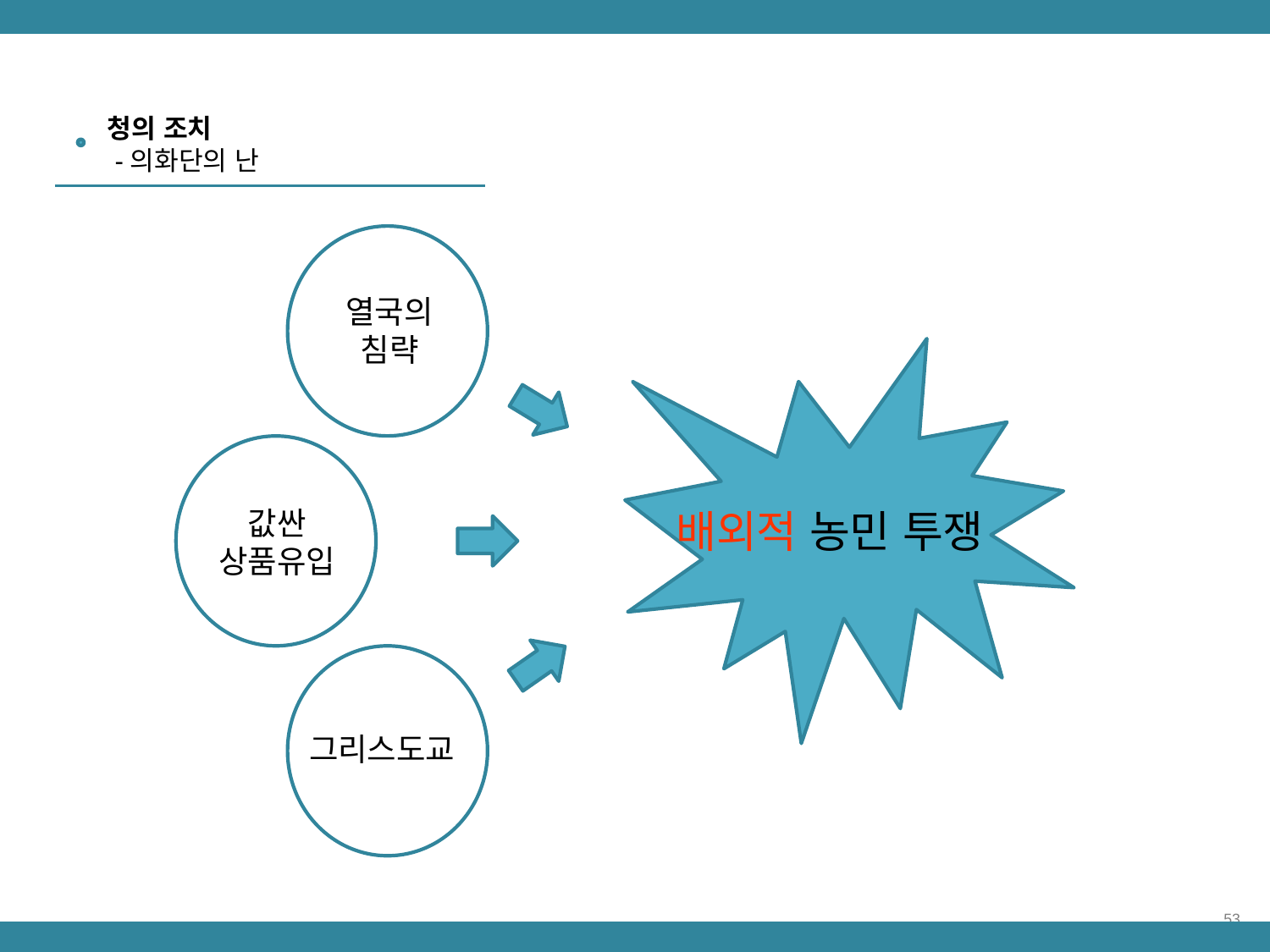

청의 조치
 -의화단의 난

열국의 침략

값싼 상품유입
배외적 농민 투쟁

그리스도교